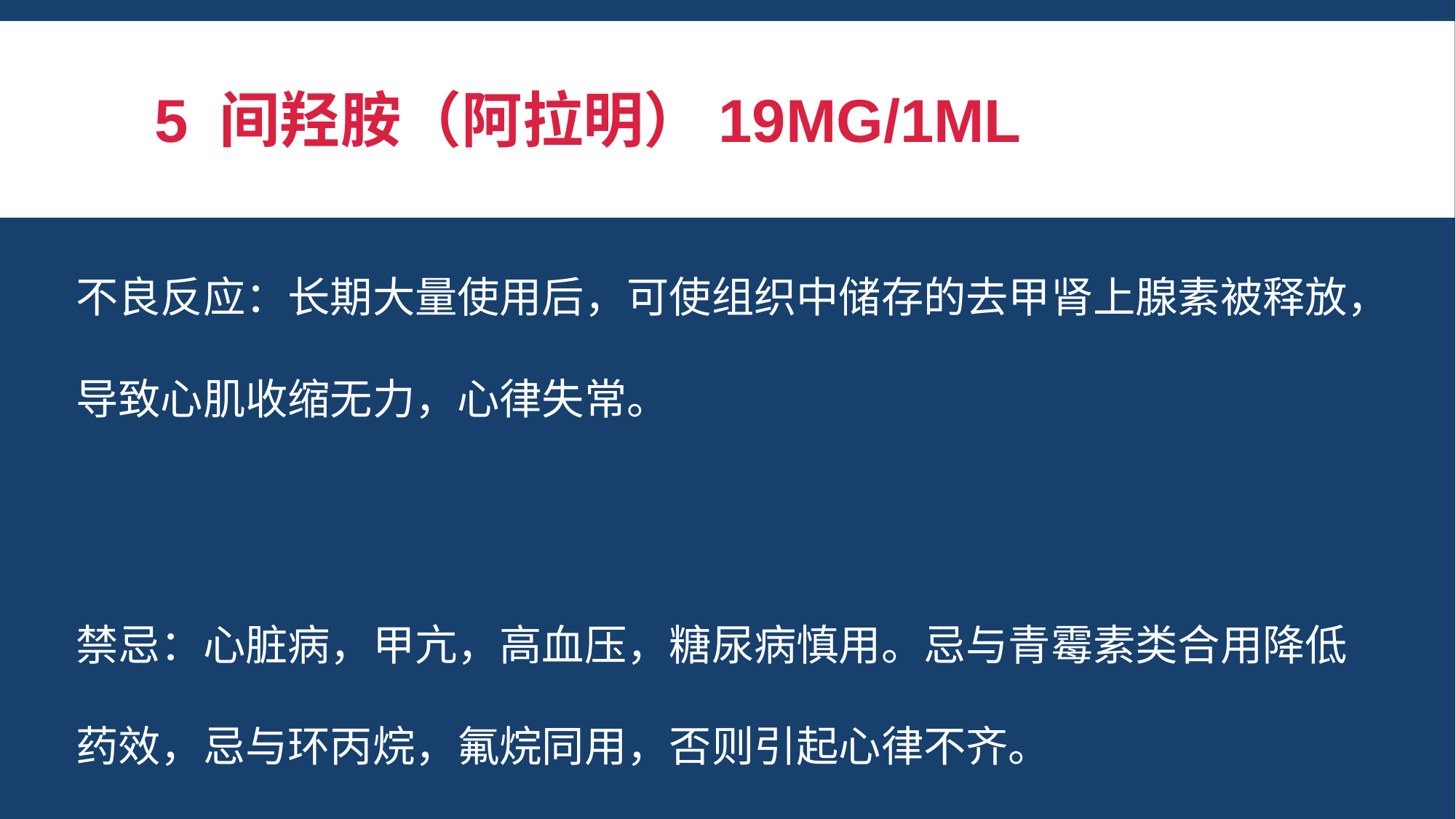

# 5 间羟胺（阿拉明）19mg/1ml
不良反应：长期大量使用后，可使组织中储存的去甲肾上腺素被释放，导致心肌收缩无力，心律失常。

禁忌：心脏病，甲亢，高血压，糖尿病慎用。忌与青霉素类合用降低药效，忌与环丙烷，氟烷同用，否则引起心律不齐。